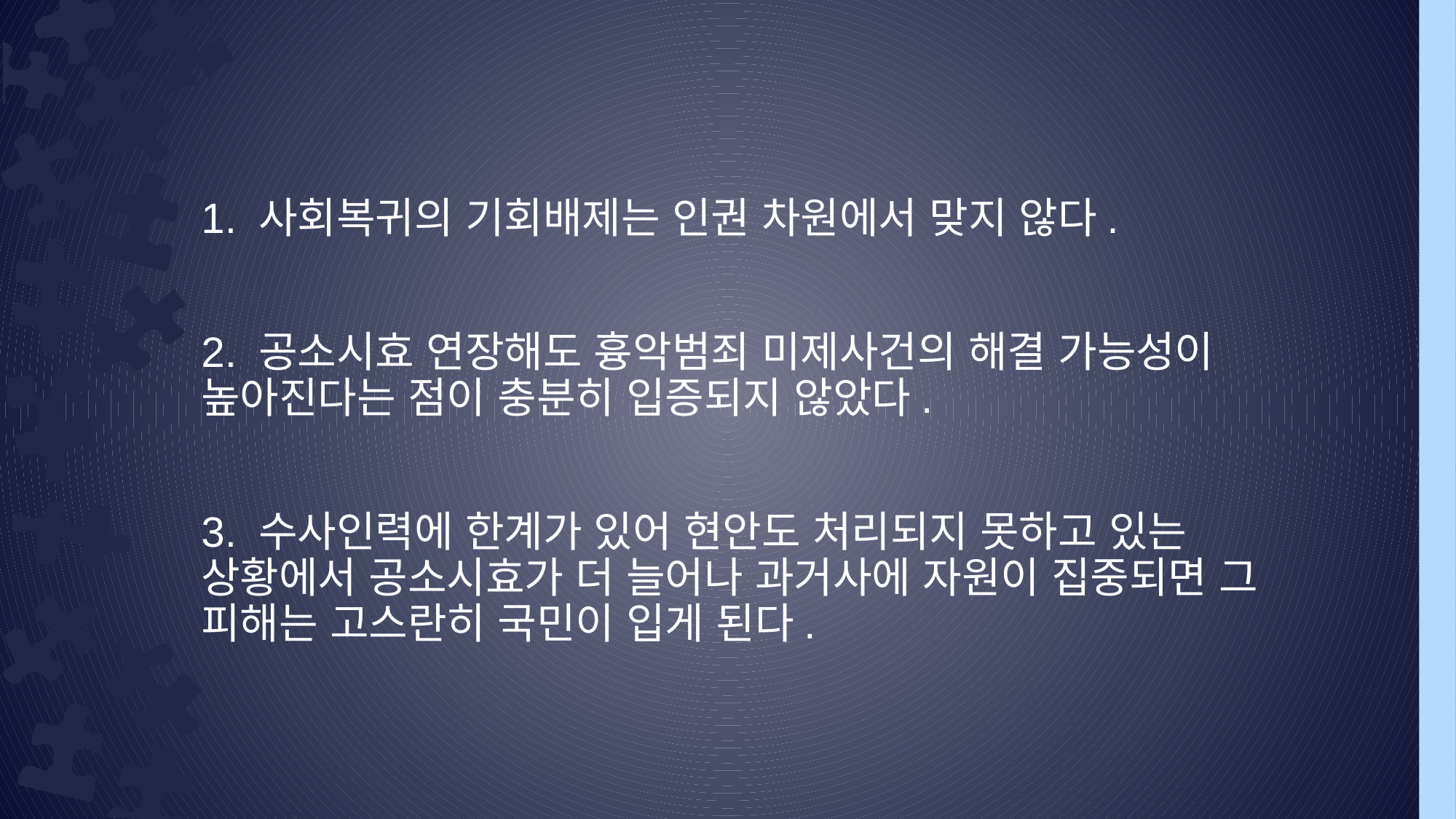

1. 사회복귀의 기회배제는 인권 차원에서 맞지 않다.

2. 공소시효 연장해도 흉악범죄 미제사건의 해결 가능성이 높아진다는 점이 충분히 입증되지 않았다.

3. 수사인력에 한계가 있어 현안도 처리되지 못하고 있는 상황에서 공소시효가 더 늘어나 과거사에 자원이 집중되면 그 피해는 고스란히 국민이 입게 된다.